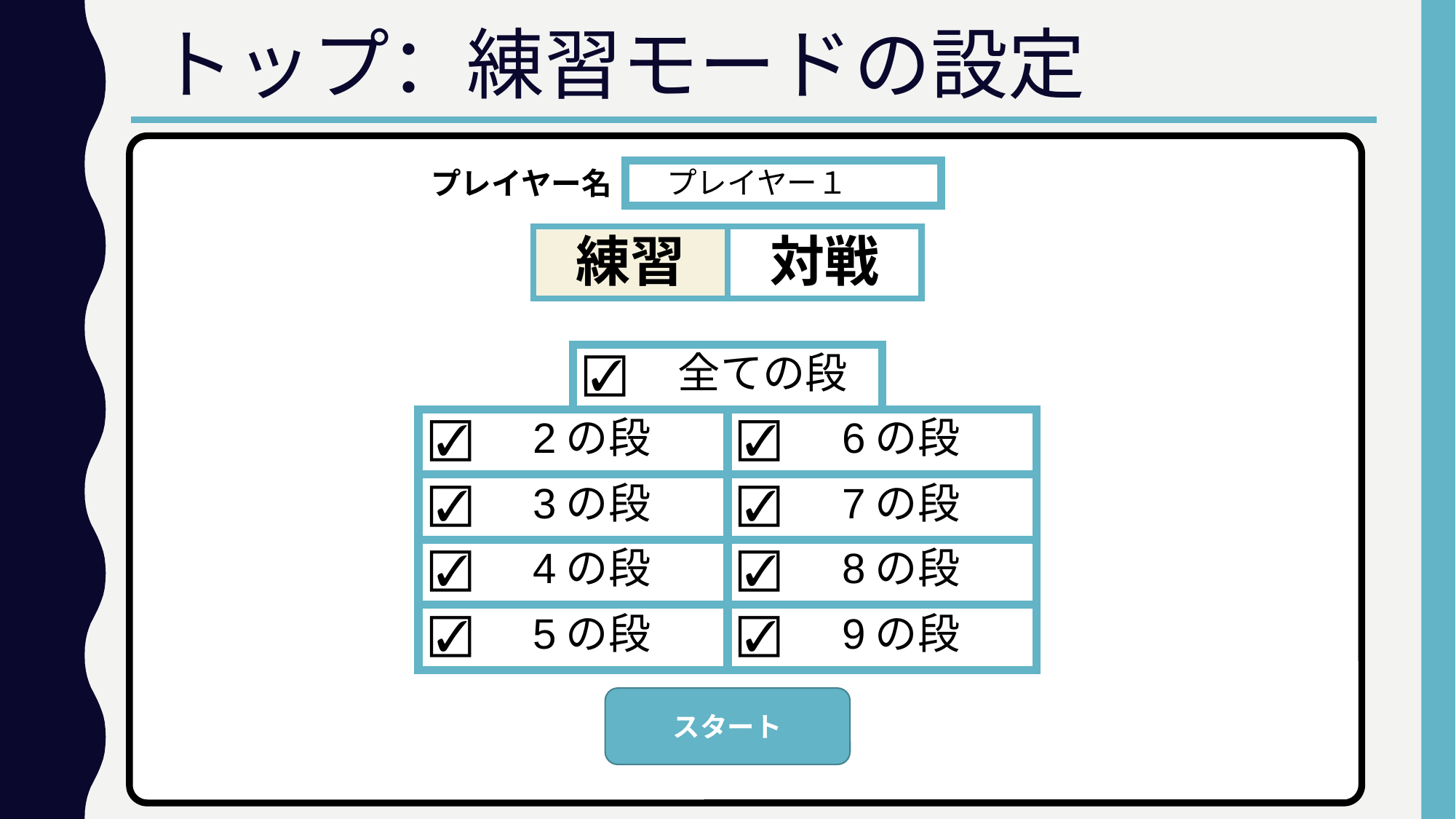

# トップ：練習モードの設定
プレイヤー名
| プレイヤー１ |
| --- |
| 練習 | 対戦 |
| --- | --- |
| ☑　全ての段 |
| --- |
| ☑　2の段 | ☑　6の段 |
| --- | --- |
| ☑　3の段 | ☑　7の段 |
| ☑　4の段 | ☑　8の段 |
| ☑　5の段 | ☑　9の段 |
スタート